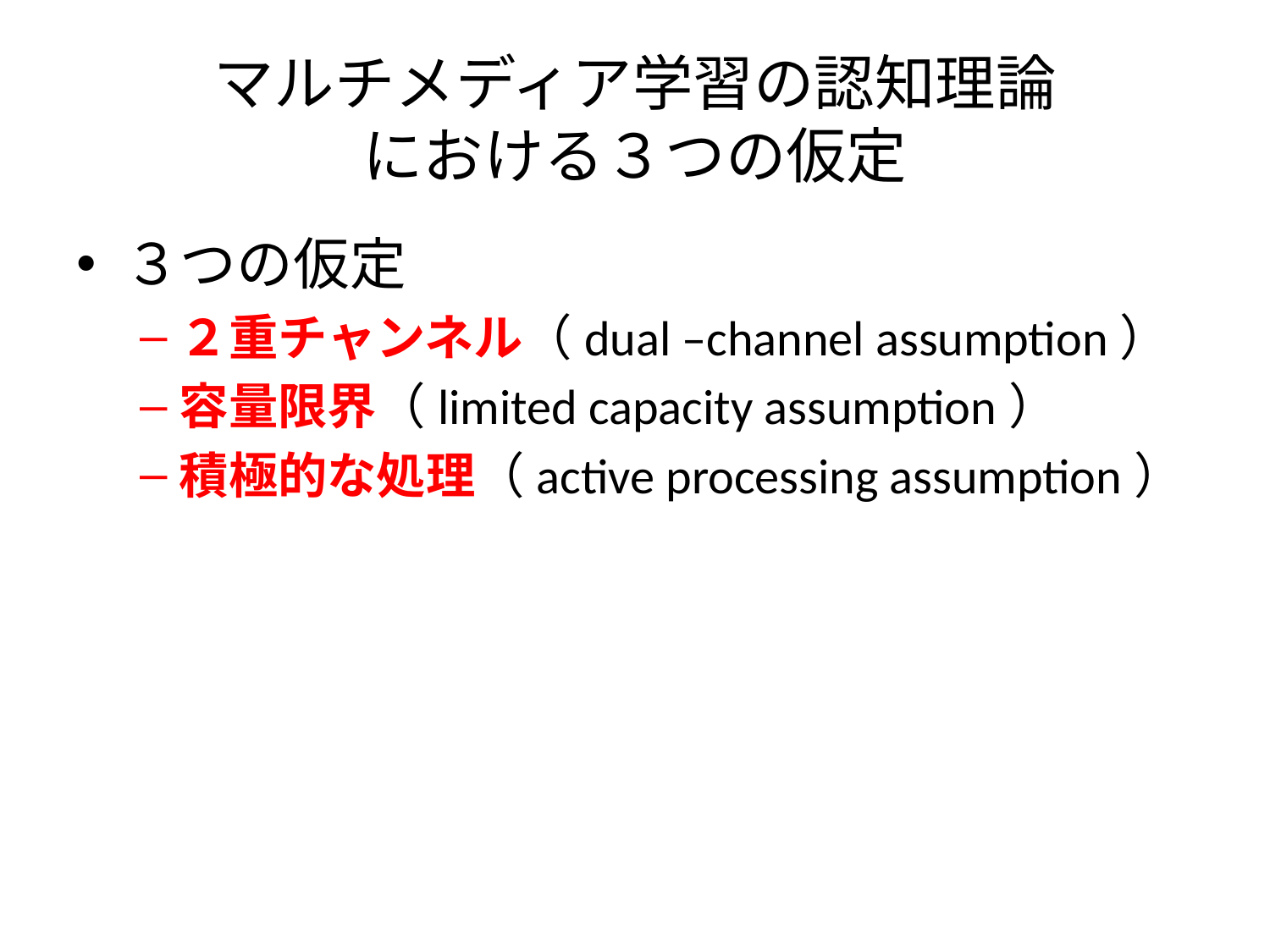

# マルチメディア学習の認知理論 における３つの仮定
３つの仮定
２重チャンネル（dual –channel assumption）
容量限界（limited capacity assumption）
積極的な処理（active processing assumption）